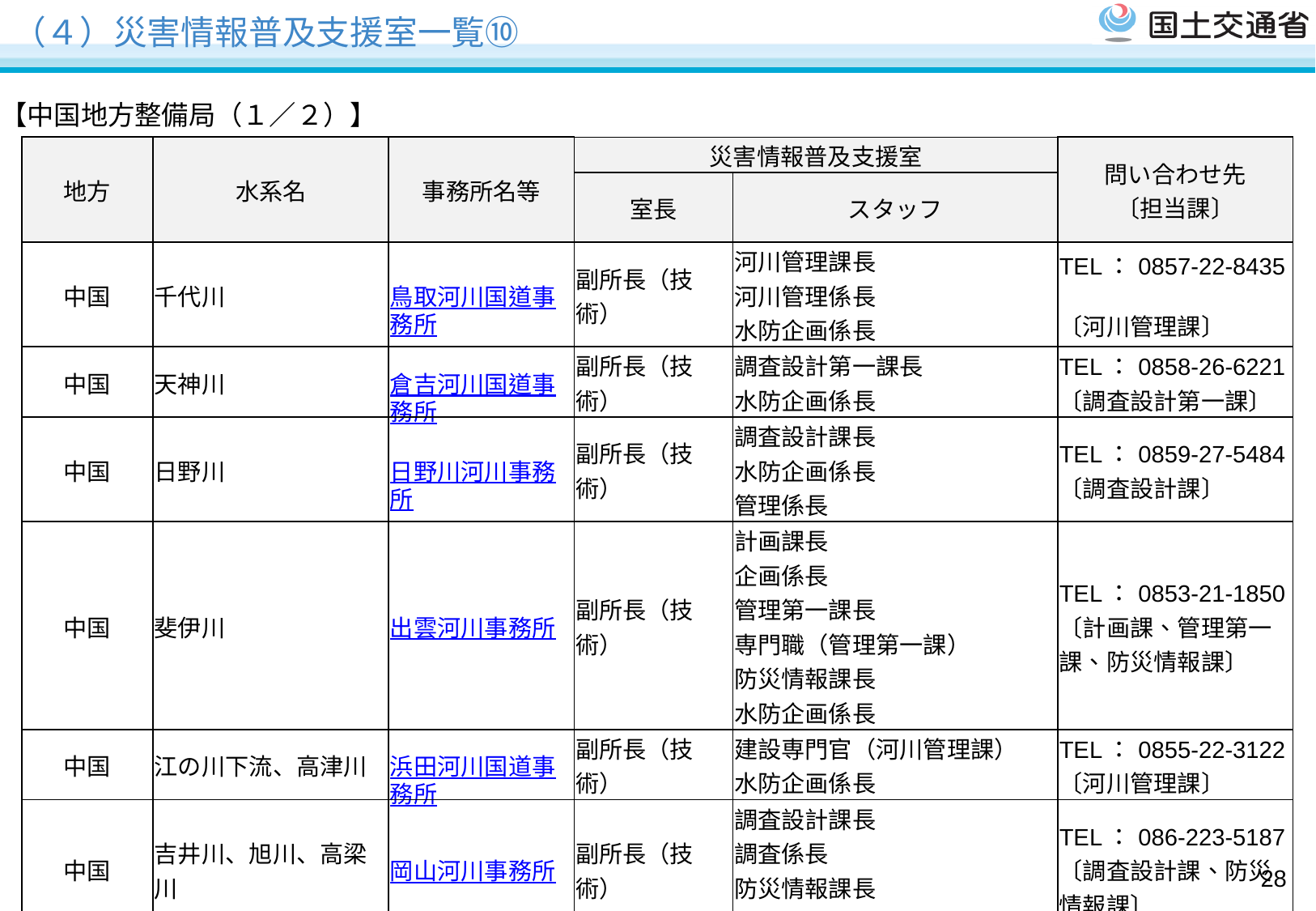

# （４）災害情報普及支援室一覧⑩
【中国地方整備局（１／２）】
| 地方 | 水系名 | 事務所名等 | 災害情報普及支援室 |  | 問い合わせ先 〔担当課〕 |
| --- | --- | --- | --- | --- | --- |
|  |  |  | 室長 | スタッフ |  |
| 中国 | 千代川 | 鳥取河川国道事務所 | 副所長（技術） | 河川管理課長 河川管理係長 水防企画係長 | TEL：0857-22-8435 〔河川管理課〕 |
| 中国 | 天神川 | 倉吉河川国道事務所 | 副所長（技術） | 調査設計第一課長 水防企画係長 | TEL：0858-26-6221 〔調査設計第一課〕 |
| 中国 | 日野川 | 日野川河川事務所 | 副所長（技術） | 調査設計課長 水防企画係長 管理係長 | TEL：0859-27-5484 〔調査設計課〕 |
| 中国 | 斐伊川 | 出雲河川事務所 | 副所長（技術） | 計画課長 企画係長 管理第一課長 専門職（管理第一課） 防災情報課長 水防企画係長 | TEL：0853-21-1850 〔計画課、管理第一課、防災情報課〕 |
| 中国 | 江の川下流、高津川 | 浜田河川国道事務所 | 副所長（技術） | 建設専門官（河川管理課） 水防企画係長 | TEL：0855-22-3122 〔河川管理課〕 |
| 中国 | 吉井川、旭川、高梁川 | 岡山河川事務所 | 副所長（技術） | 調査設計課長 調査係長 防災情報課長 水防企画係長 | TEL：086-223-5187 〔調査設計課、防災情報課〕 |
28